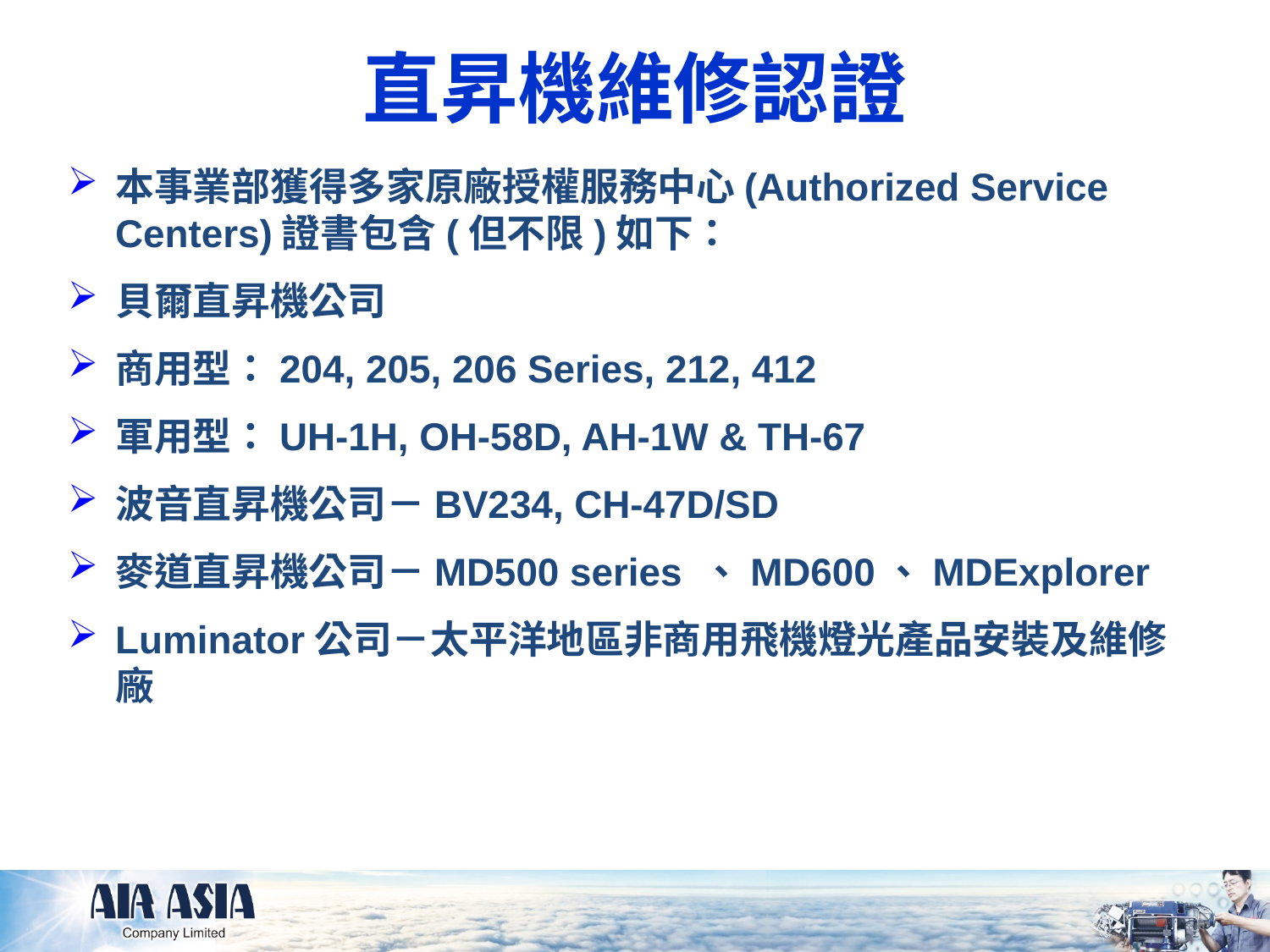

# 直昇機維修認證
本事業部獲得多家原廠授權服務中心(Authorized Service Centers)證書包含(但不限)如下：
貝爾直昇機公司
商用型：204, 205, 206 Series, 212, 412
軍用型：UH-1H, OH-58D, AH-1W & TH-67
波音直昇機公司－BV234, CH-47D/SD
麥道直昇機公司－MD500 series 、MD600、MDExplorer
Luminator公司－太平洋地區非商用飛機燈光產品安裝及維修廠